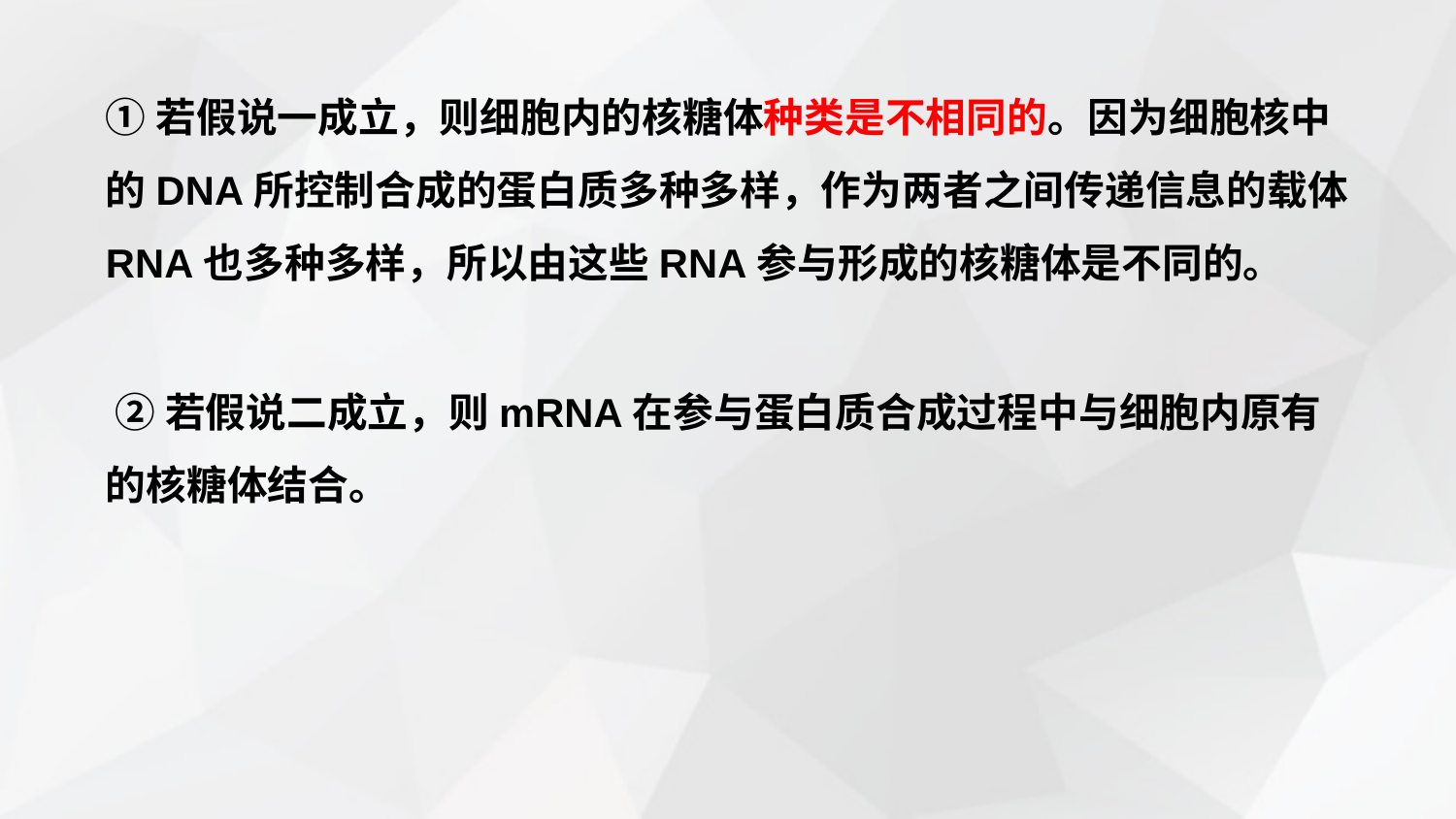

①若假说一成立，则细胞内的核糖体种类是不相同的。因为细胞核中的DNA所控制合成的蛋白质多种多样，作为两者之间传递信息的载体RNA也多种多样，所以由这些RNA参与形成的核糖体是不同的。

 ②若假说二成立，则mRNA在参与蛋白质合成过程中与细胞内原有的核糖体结合。